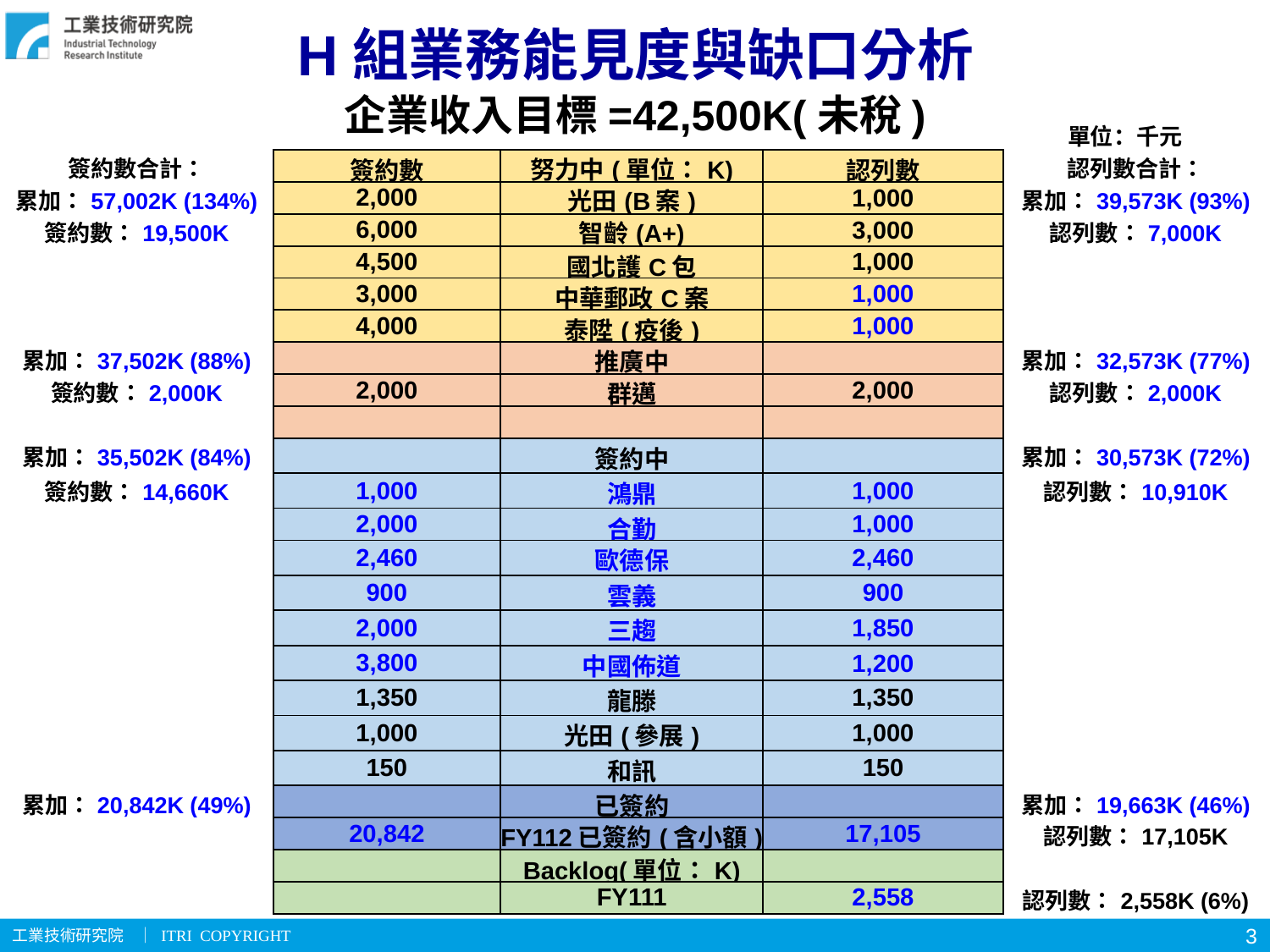

H組業務能見度與缺口分析
企業收入目標=42,500K(未稅)
單位：千元
| 簽約數合計： | 簽約數 | 努力中(單位：K) | 認列數 | 認列數合計： |
| --- | --- | --- | --- | --- |
| 累加：57,002K (134%) | 2,000 | 光田(B案) | 1,000 | 累加：39,573K (93%) |
| 簽約數：19,500K | 6,000 | 智齡(A+) | 3,000 | 認列數：7,000K |
|  | 4,500 | 國北護C包 | 1,000 |  |
|  | 3,000 | 中華郵政C案 | 1,000 |  |
|  | 4,000 | 泰陞(疫後) | 1,000 |  |
| 累加：37,502K (88%) |  | 推廣中 |  | 累加：32,573K (77%) |
| 簽約數：2,000K | 2,000 | 群邁 | 2,000 | 認列數：2,000K |
|  |  |  |  |  |
| 累加：35,502K (84%) |  | 簽約中 |  | 累加：30,573K (72%) |
| 簽約數：14,660K | 1,000 | 鴻鼎 | 1,000 | 認列數：10,910K |
|  | 2,000 | 合勤 | 1,000 |  |
|  | 2,460 | 歐德保 | 2,460 |  |
|  | 900 | 雲義 | 900 |  |
|  | 2,000 | 三趨 | 1,850 |  |
|  | 3,800 | 中國佈道 | 1,200 |  |
|  | 1,350 | 龍滕 | 1,350 |  |
|  | 1,000 | 光田(參展) | 1,000 |  |
|  | 150 | 和訊 | 150 |  |
| 累加：20,842K (49%) |  | 已簽約 |  | 累加：19,663K (46%) |
|  | 20,842 | FY112已簽約(含小額) | 17,105 | 認列數：17,105K |
|  |  | Backlog(單位：K) |  |  |
|  |  | FY111 | 2,558 | 認列數：2,558K (6%) |